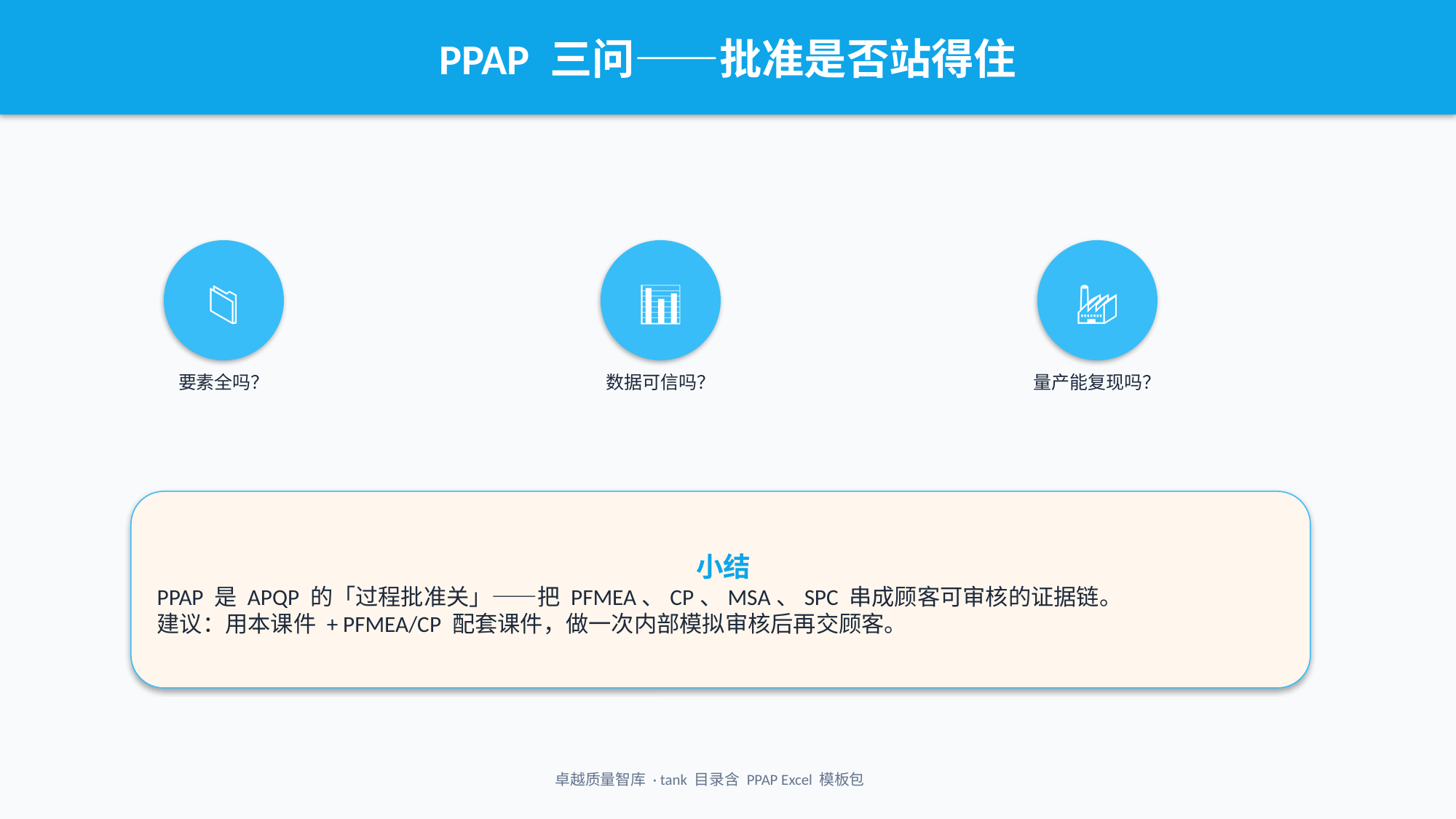

PPAP 三问——批准是否站得住
📁
📊
🏭
要素全吗？
数据可信吗？
量产能复现吗？
小结
PPAP 是 APQP 的「过程批准关」——把 PFMEA、CP、MSA、SPC 串成顾客可审核的证据链。
建议：用本课件 + PFMEA/CP 配套课件，做一次内部模拟审核后再交顾客。
卓越质量智库 · tank 目录含 PPAP Excel 模板包